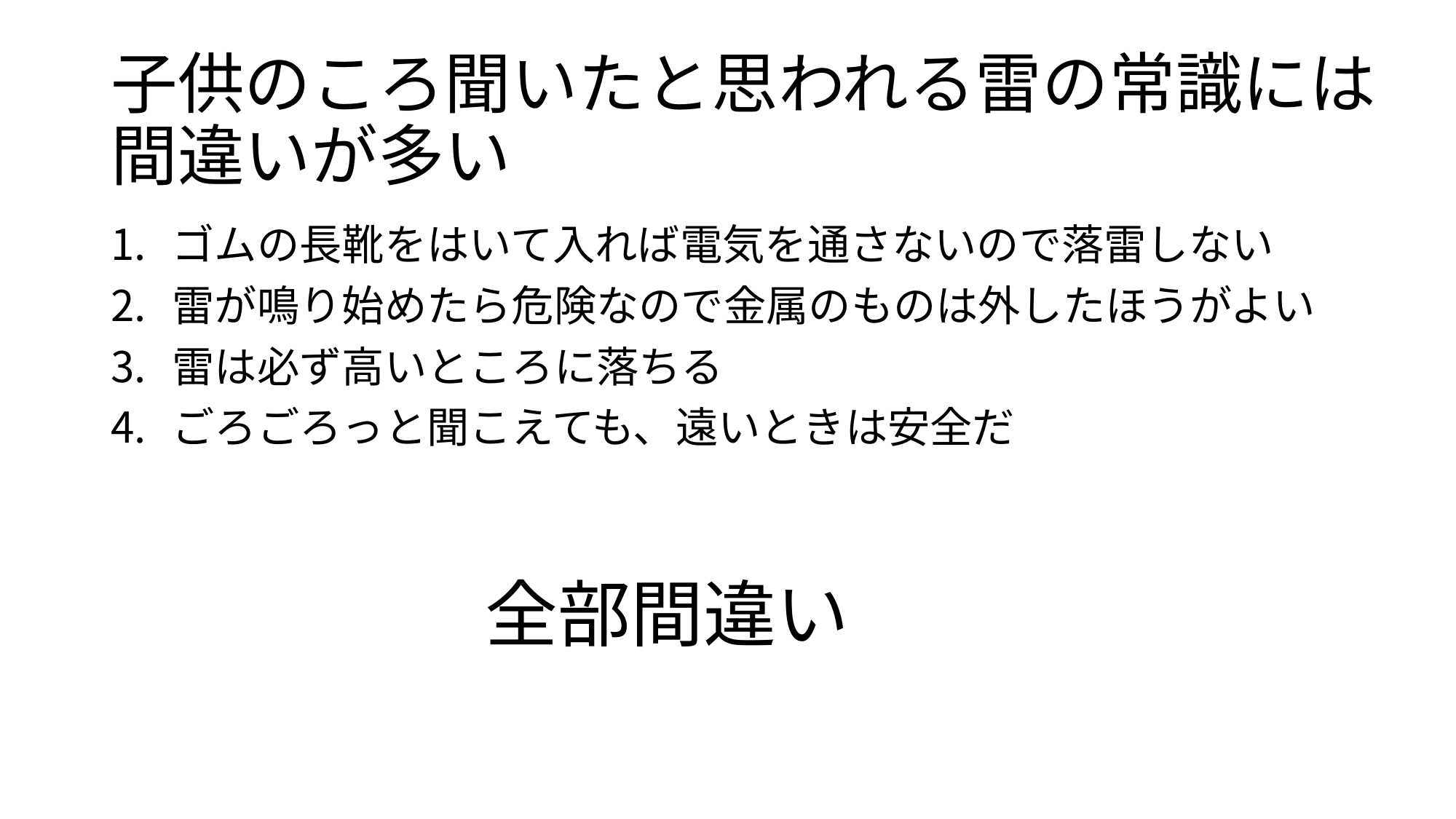

# 子供のころ聞いたと思われる雷の常識には間違いが多い
ゴムの長靴をはいて入れば電気を通さないので落雷しない
雷が鳴り始めたら危険なので金属のものは外したほうがよい
雷は必ず高いところに落ちる
ごろごろっと聞こえても、遠いときは安全だ
全部間違い